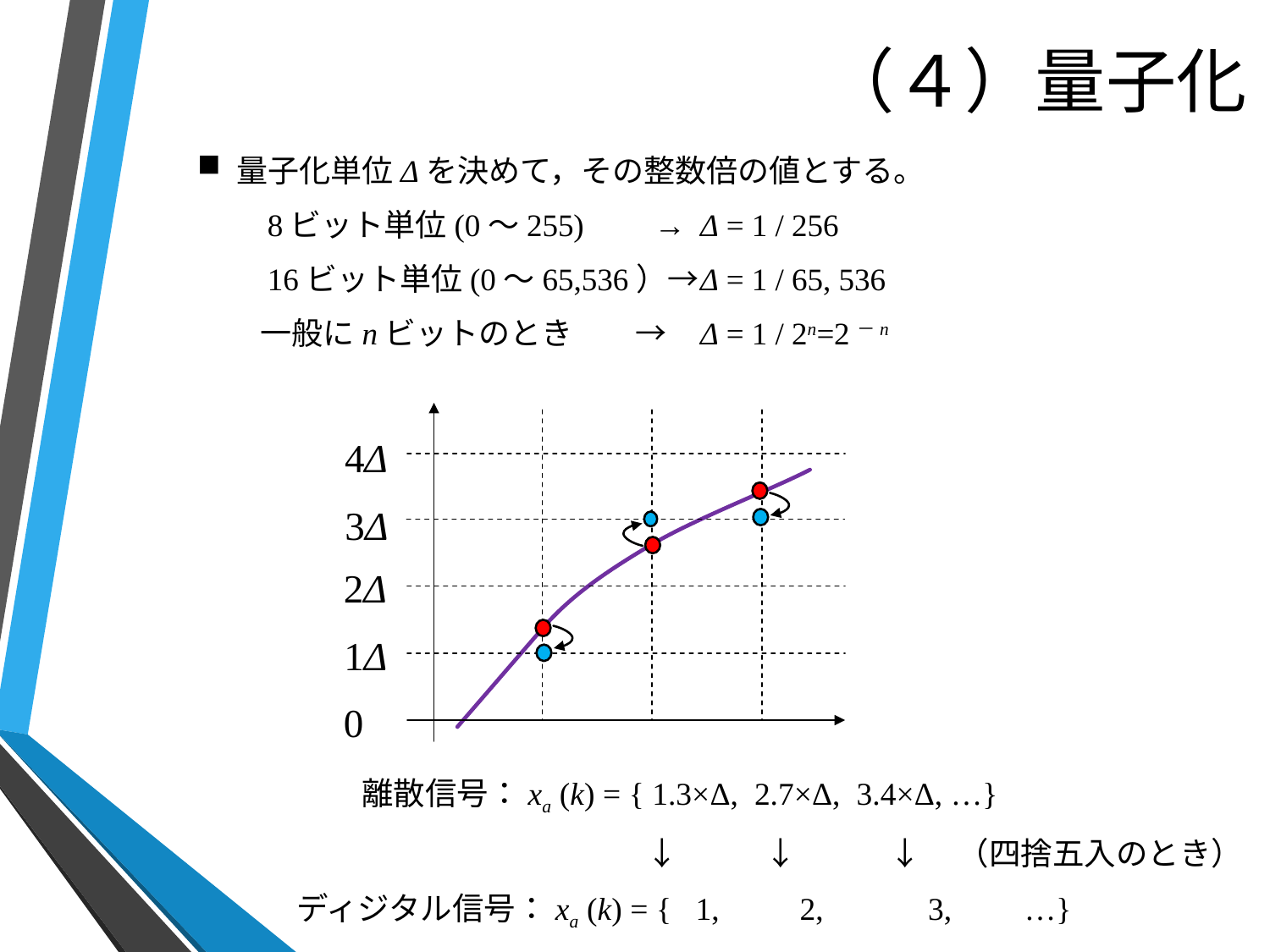

# （４）量子化
量子化単位Δを決めて，その整数倍の値とする。
　　8ビット単位(0～255)         →	Δ = 1 / 256
　　16ビット単位(0～65,536）→	Δ = 1 / 65, 536
        一般にnビットのとき　　→ 	Δ = 1 / 2n=2－n
4Δ

3Δ

2Δ

1Δ

0
        離散信号：xa (k) = { 1.3×Δ,  2.7×Δ,  3.4×Δ, …}
　　　　　　　　　         ↓            ↓             ↓     （四捨五入のとき）
ディジタル信号：xa (k) = {   1,          2,             3,         …}